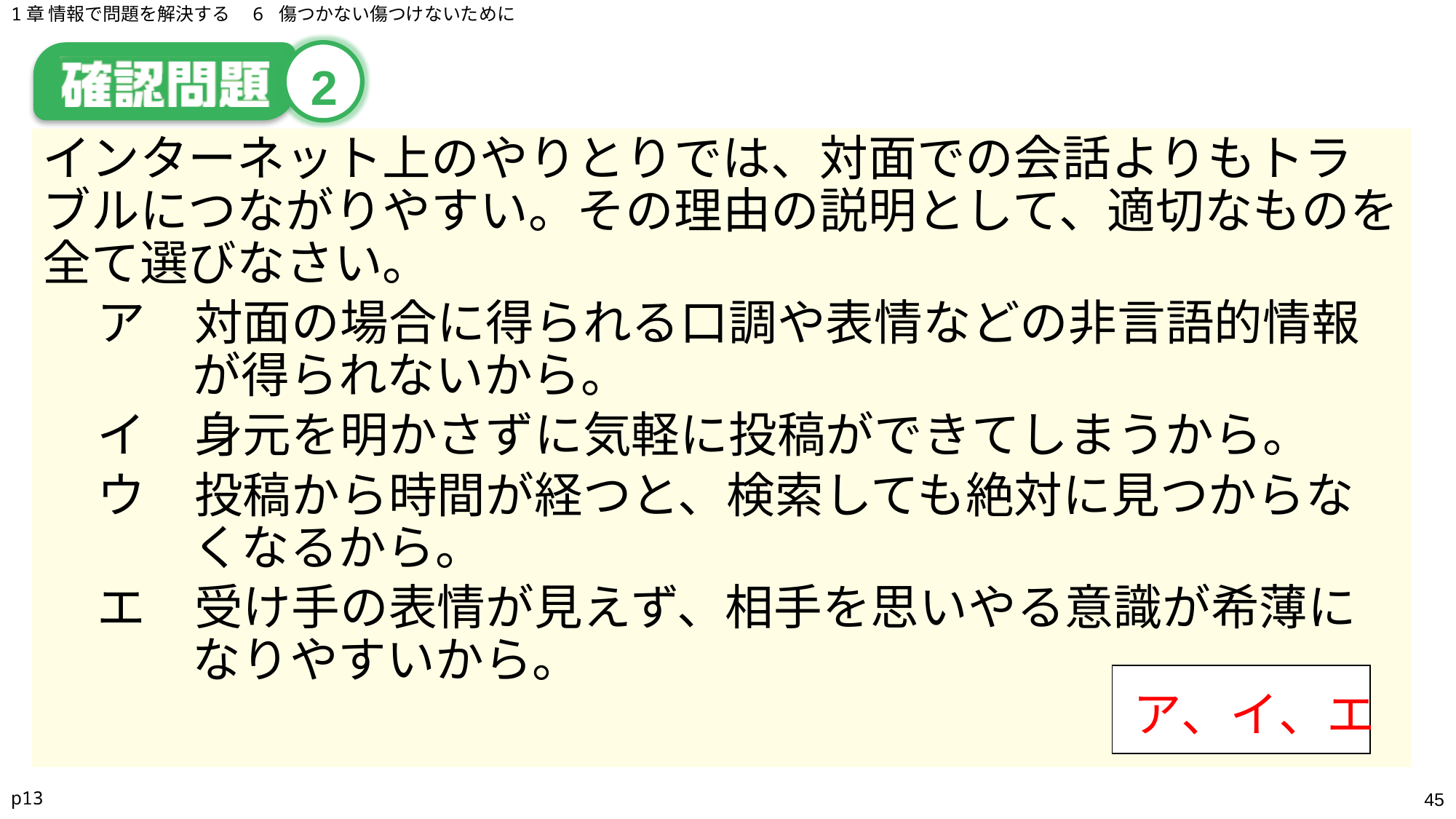

1章 情報で問題を解決する　6 傷つかない傷つけないために
# 2
インターネット上のやりとりでは、対面での会話よりもトラブルにつながりやすい。その理由の説明として、適切なものを全て選びなさい。
ア　対面の場合に得られる口調や表情などの非言語的情報が得られないから。
イ　身元を明かさずに気軽に投稿ができてしまうから。
ウ　投稿から時間が経つと、検索しても絶対に見つからなくなるから。
エ　受け手の表情が見えず、相手を思いやる意識が希薄になりやすいから。

|  |
| --- |
ア、イ、エ
p13
45